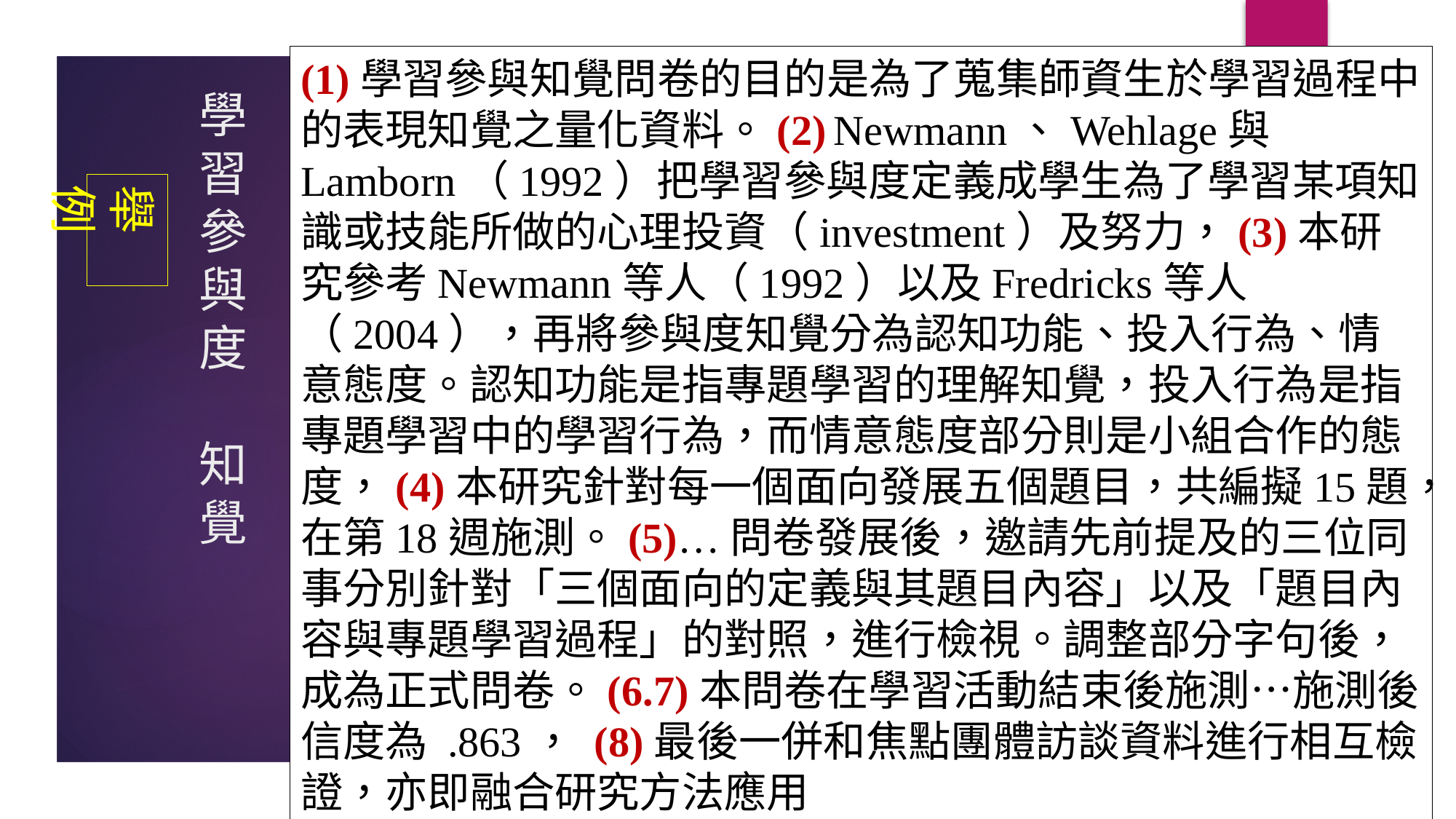

(1)學習參與知覺問卷的目的是為了蒐集師資生於學習過程中的表現知覺之量化資料。(2) Newmann、Wehlage與Lamborn（1992）把學習參與度定義成學生為了學習某項知識或技能所做的心理投資（investment）及努力，(3)本研究參考Newmann等人（1992）以及Fredricks等人（2004），再將參與度知覺分為認知功能、投入行為、情意態度。認知功能是指專題學習的理解知覺，投入行為是指專題學習中的學習行為，而情意態度部分則是小組合作的態度，(4)本研究針對每一個面向發展五個題目，共編擬15題，在第18週施測。(5)…問卷發展後，邀請先前提及的三位同事分別針對「三個面向的定義與其題目內容」以及「題目內容與專題學習過程」的對照，進行檢視。調整部分字句後，成為正式問卷。(6.7)本問卷在學習活動結束後施測…施測後信度為 .863， (8)最後一併和焦點團體訪談資料進行相互檢證，亦即融合研究方法應用
# 學習參與度 知覺
舉例